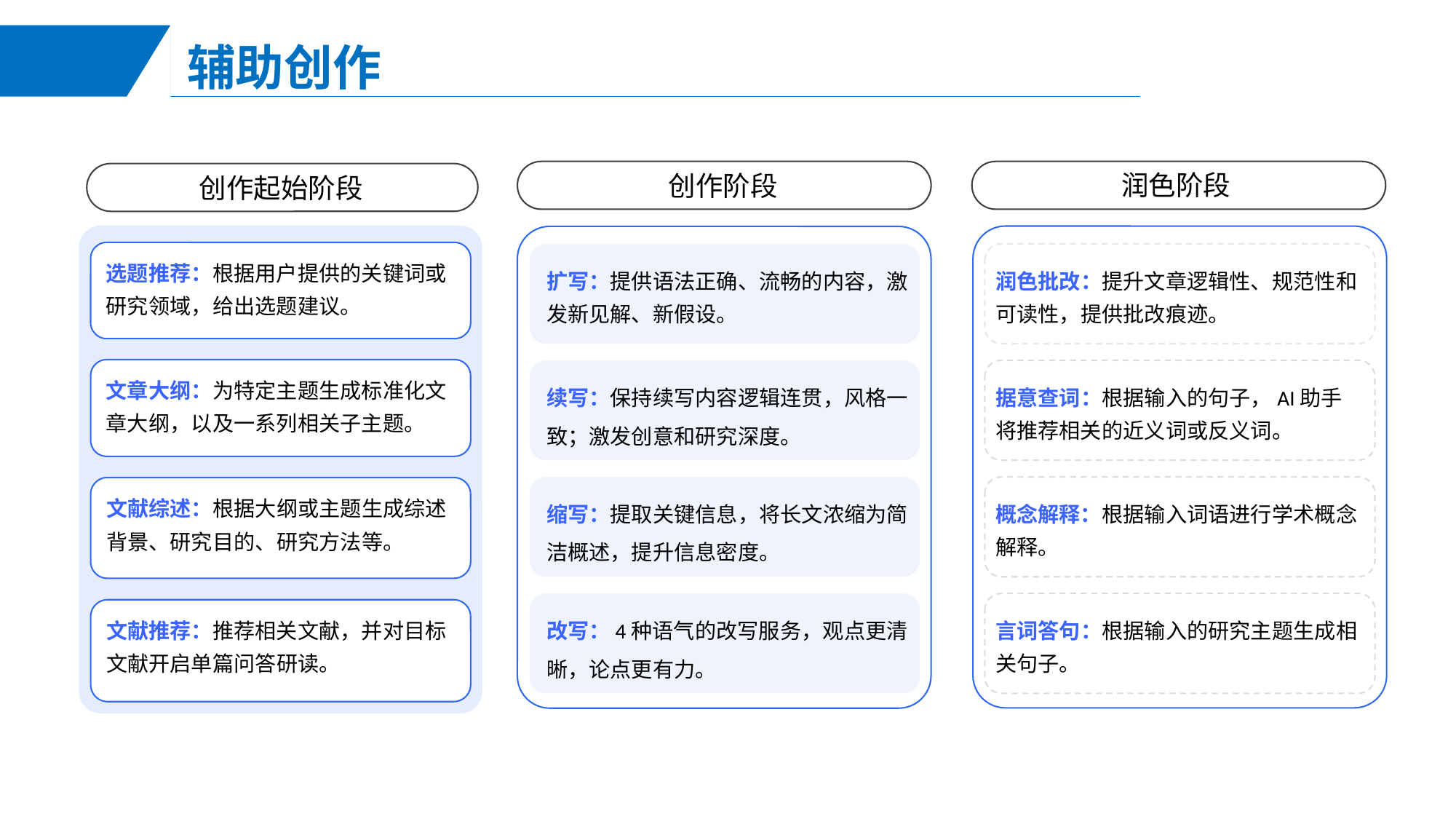

辅助创作

润色阶段

创作起始阶段
创作阶段

选题推荐：根据用户提供的关键词或研究领域，给出选题建议。

润色批改：提升文章逻辑性、规范性和可读性，提供批改痕迹。
扩写：提供语法正确、流畅的内容，激发新见解、新假设。
文章大纲：为特定主题生成标准化文章大纲，以及一系列相关子主题。

据意查词：根据输入的句子，AI助手将推荐相关的近义词或反义词。
续写：保持续写内容逻辑连贯，风格一致；激发创意和研究深度。

概念解释：根据输入词语进行学术概念解释。
文献综述：根据大纲或主题生成综述背景、研究目的、研究方法等。
缩写：提取关键信息，将长文浓缩为简洁概述，提升信息密度。

言词答句：根据输入的研究主题生成相关句子。
文献推荐：推荐相关文献，并对目标文献开启单篇问答研读。
改写：4种语气的改写服务，观点更清晰，论点更有力。